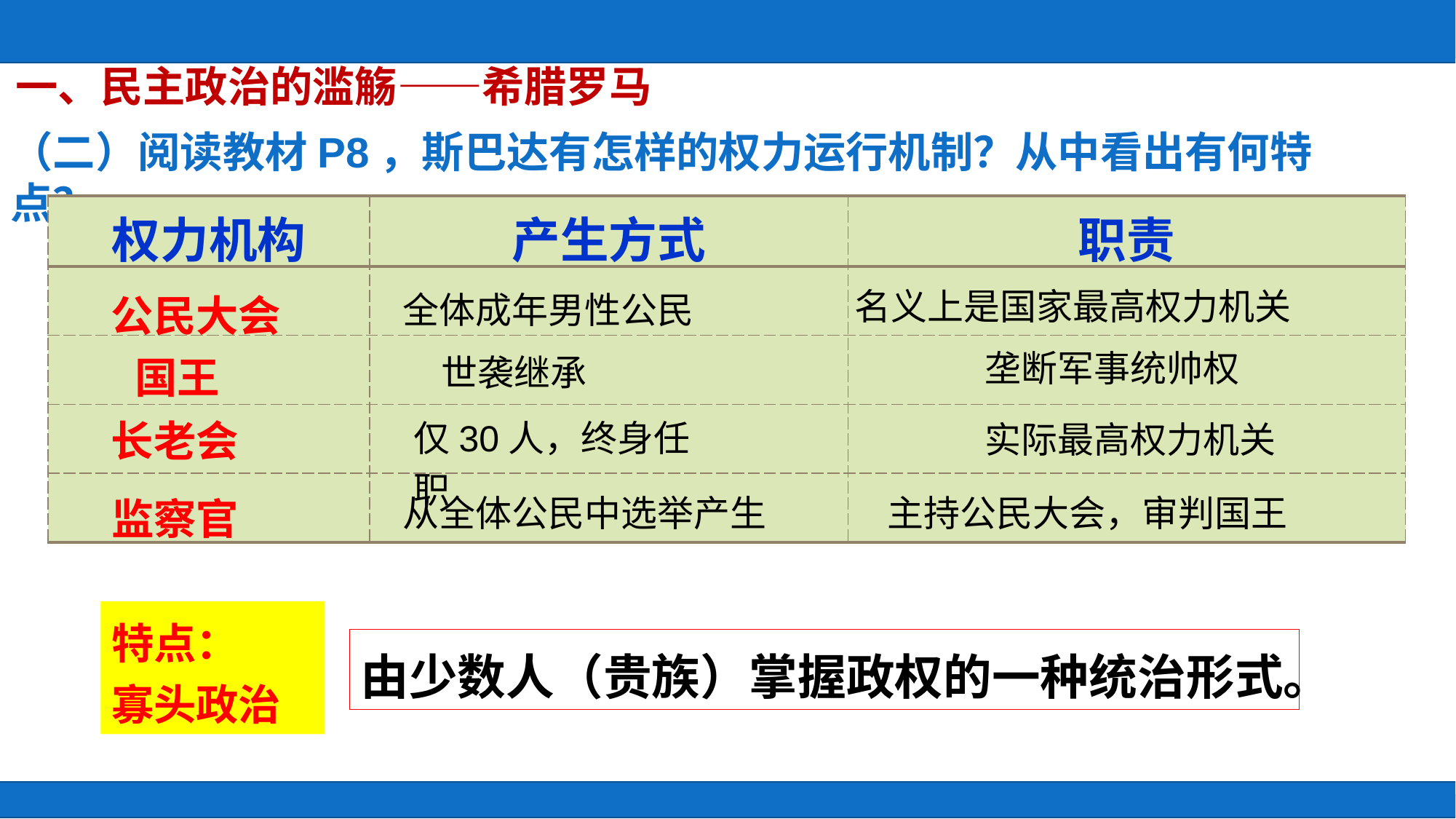

一、民主政治的滥觞——希腊罗马
（二）阅读教材P8，斯巴达有怎样的权力运行机制？从中看出有何特点？
| 权力机构 | 产生方式 | 职责 |
| --- | --- | --- |
|  |  |  |
|  |  |  |
|  |  |  |
|  |  |  |
名义上是国家最高权力机关
公民大会
全体成年男性公民
垄断军事统帅权
国王
世袭继承
长老会
仅30人，终身任职
实际最高权力机关
监察官
从全体公民中选举产生
主持公民大会，审判国王
特点：
寡头政治
由少数人（贵族）掌握政权的一种统治形式。